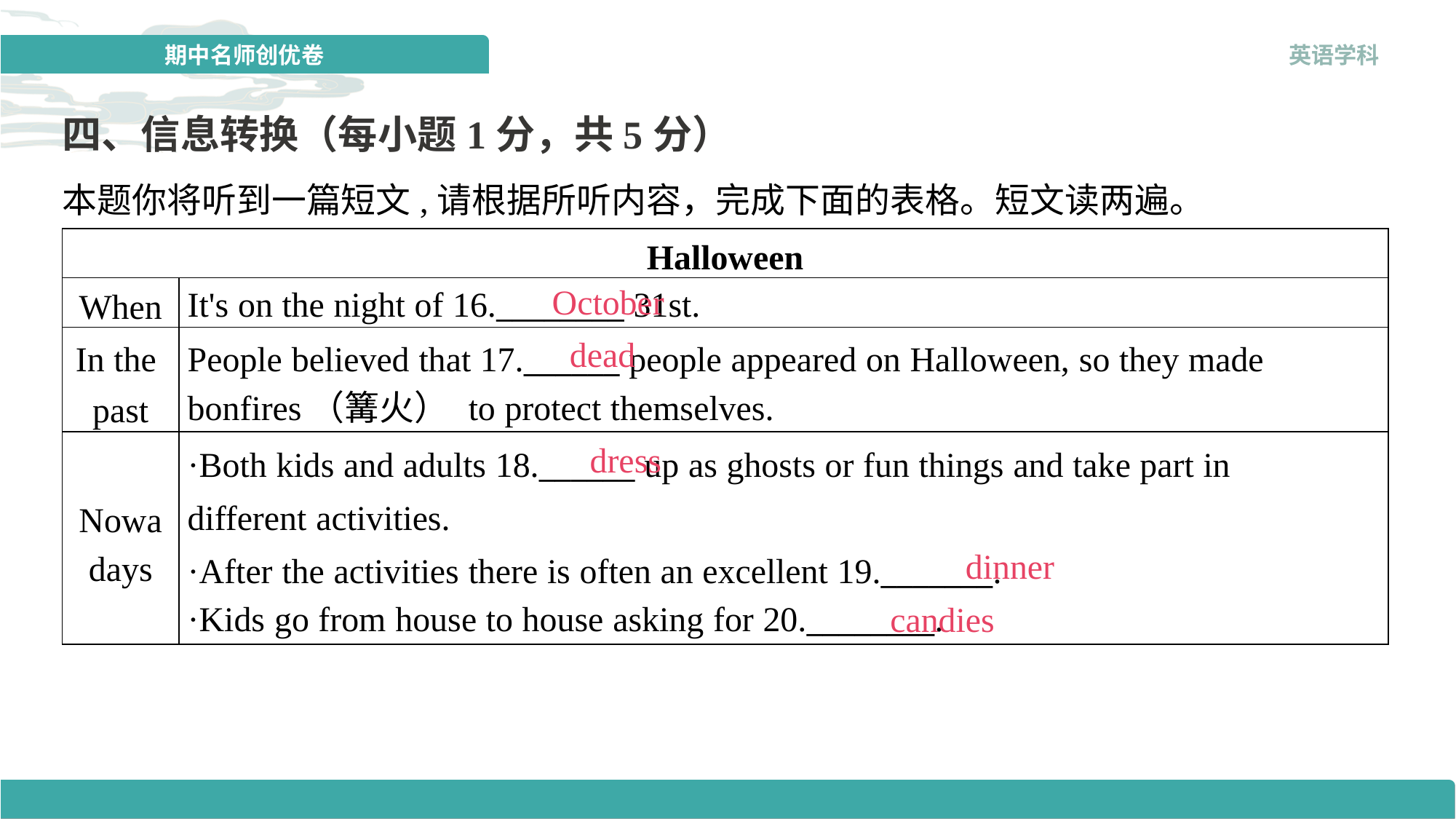

四、信息转换（每小题1分，共5分）
本题你将听到一篇短文,请根据所听内容，完成下面的表格。短文读两遍。
| Halloween |  |
| --- | --- |
| When | It's on the night of 16.\_\_\_\_\_\_\_\_ 31st. |
| In the past | People believed that 17.\_\_\_\_\_\_ people appeared on Halloween, so they made bonfires（篝火） to protect themselves. |
| Nowa days | ·Both kids and adults 18.\_\_\_\_\_\_ up as ghosts or fun things and take part in different activities. ·After the activities there is often an excellent 19.\_\_\_\_\_\_\_. ·Kids go from house to house asking for 20.\_\_\_\_\_\_\_\_. |
October
dead
dress
dinner
candies